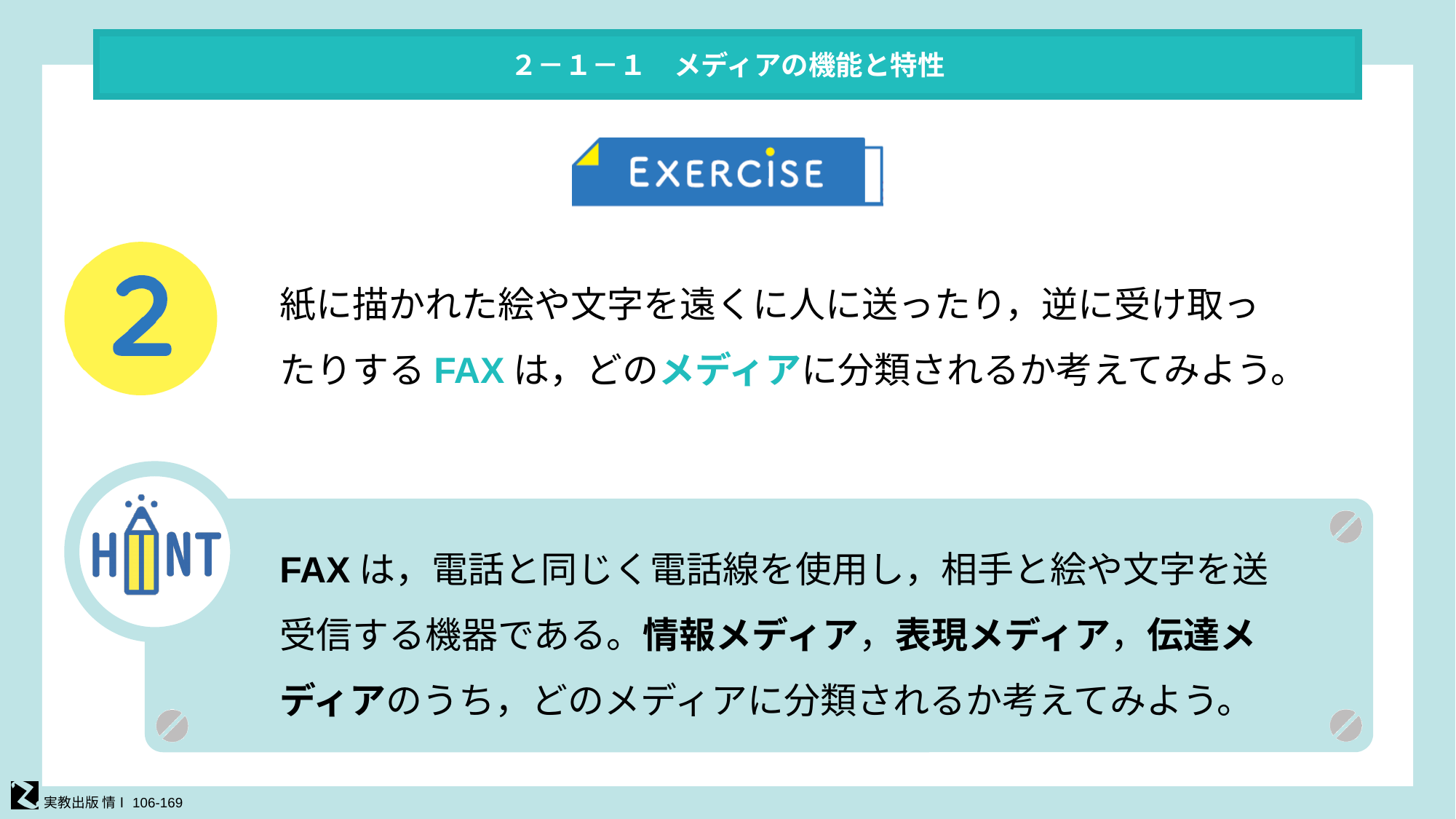

紙に描かれた絵や文字を遠くに人に送ったり，逆に受け取ったりするFAXは，どのメディアに分類されるか考えてみよう。
FAXは，電話と同じく電話線を使用し，相手と絵や文字を送受信する機器である。情報メディア，表現メディア，伝達メディアのうち，どのメディアに分類されるか考えてみよう。